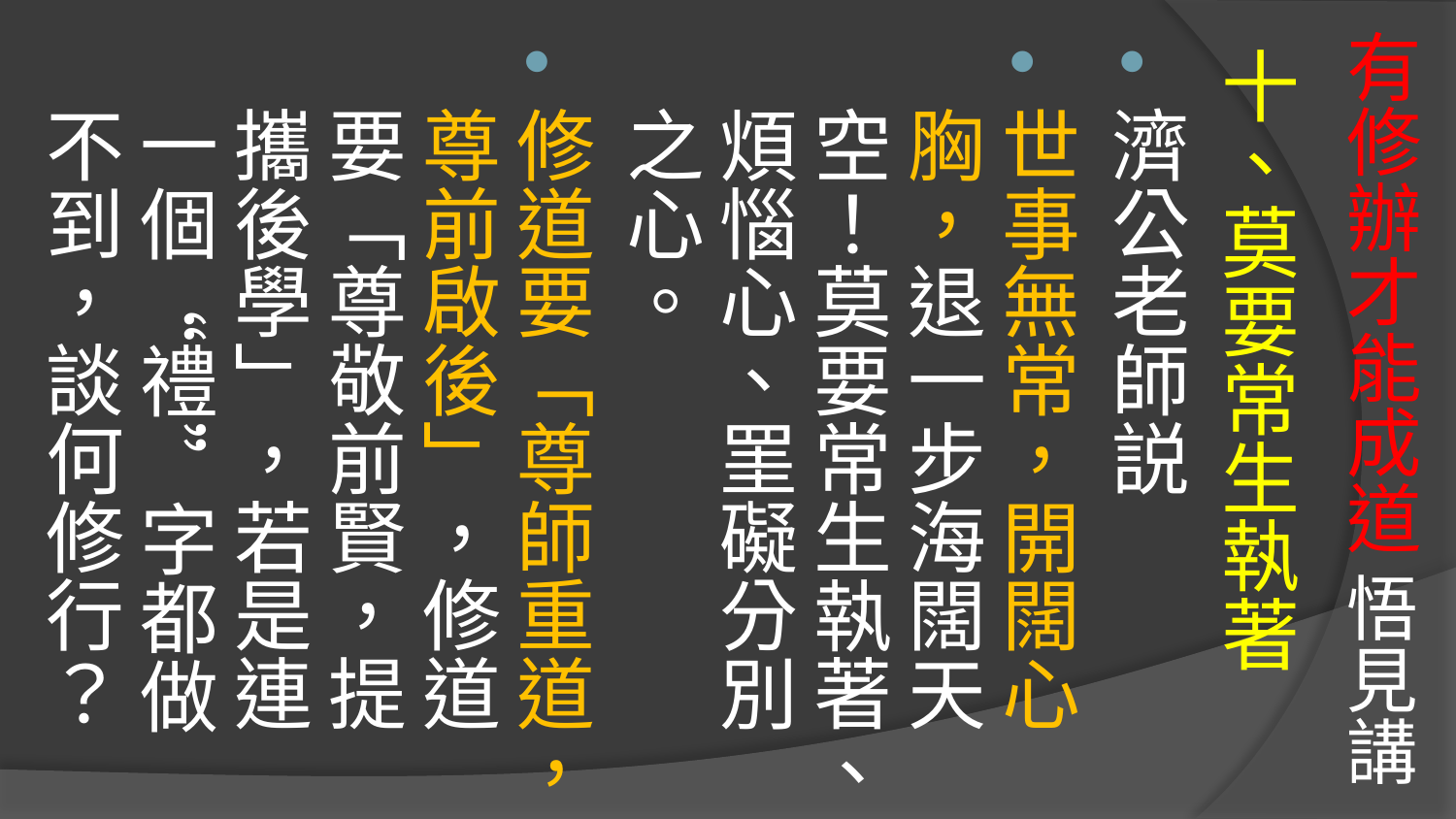

# 有修辦才能成道 悟見講
十、莫要常生執著
濟公老師説
世事無常，開闊心胸，退一步海闊天空！莫要常生執著、煩惱心、罣礙分別之心。
修道要「尊師重道，尊前啟後」，修道要「尊敬前賢，提攜後學」，若是連一個“禮”字都做不到，談何修行？